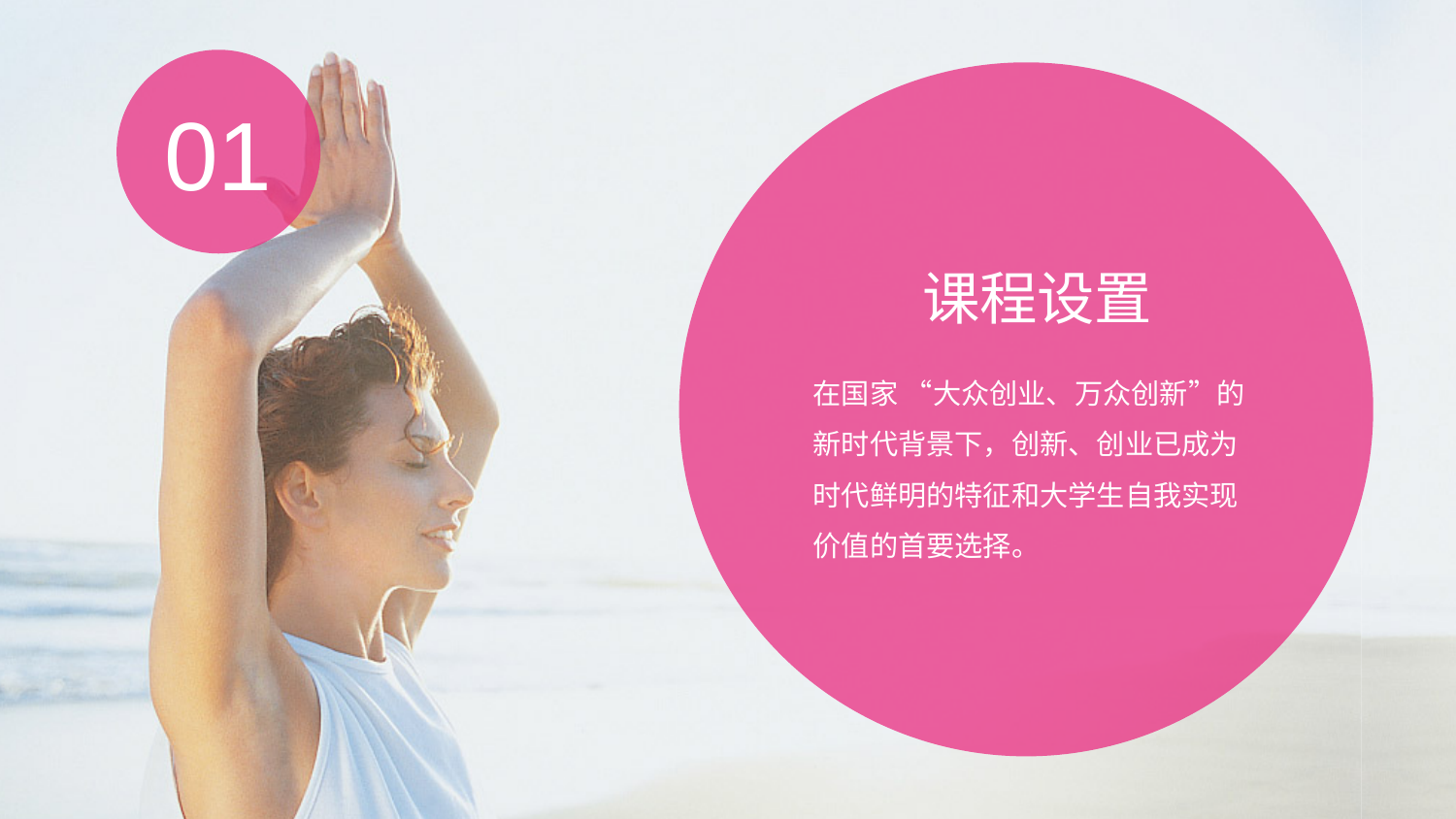

01

课程设置
在国家 “大众创业、万众创新”的新时代背景下，创新、创业已成为时代鲜明的特征和大学生自我实现价值的首要选择。